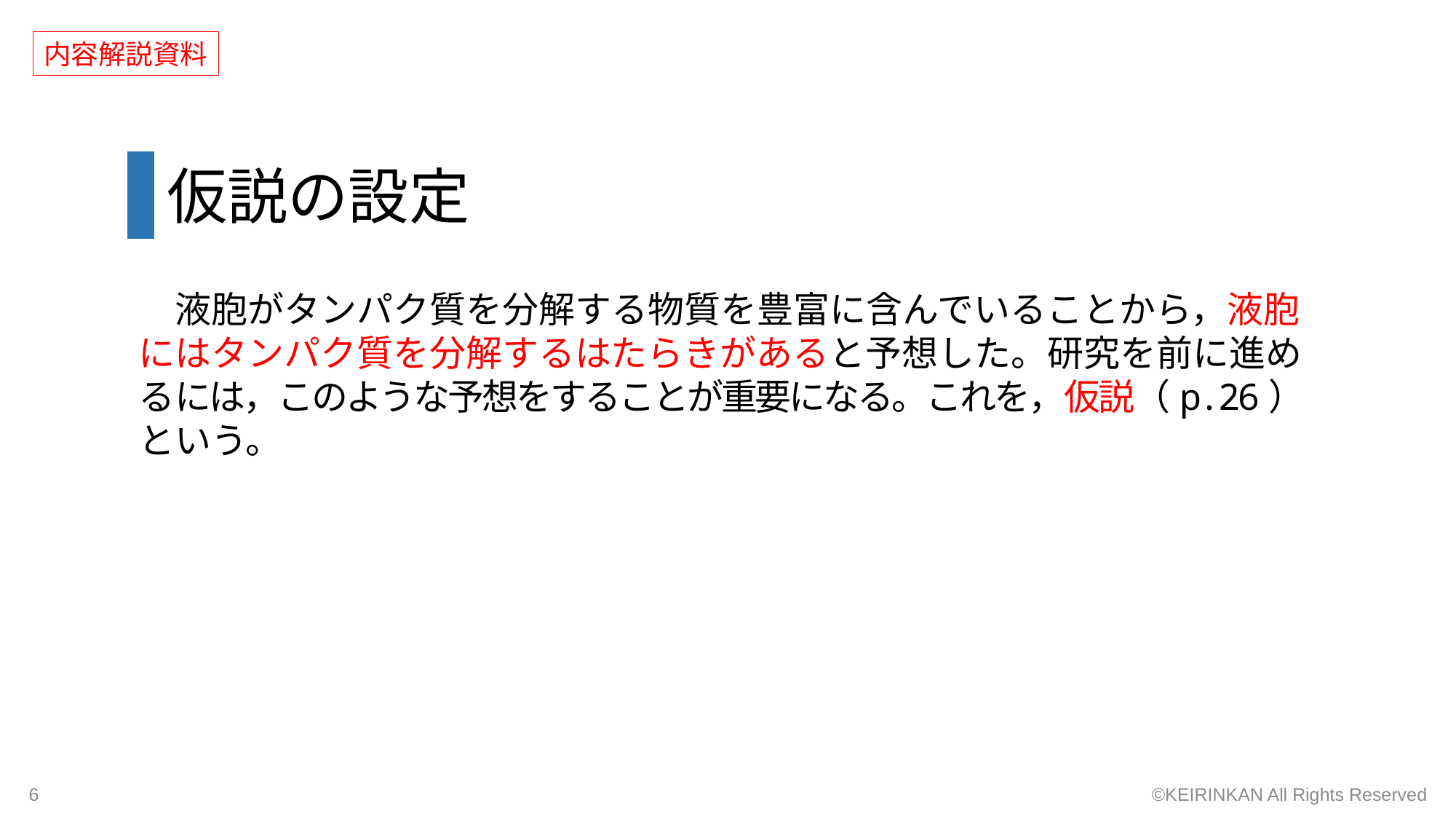

内容解説資料

 仮説の設定
　液胞がタンパク質を分解する物質を豊富に含んでいることから，液胞にはタンパク質を分解するはたらきがあると予想した。研究を前に進めるには，このような予想をすることが重要になる。これを，仮説（p.26）という。
6
©KEIRINKAN All Rights Reserved